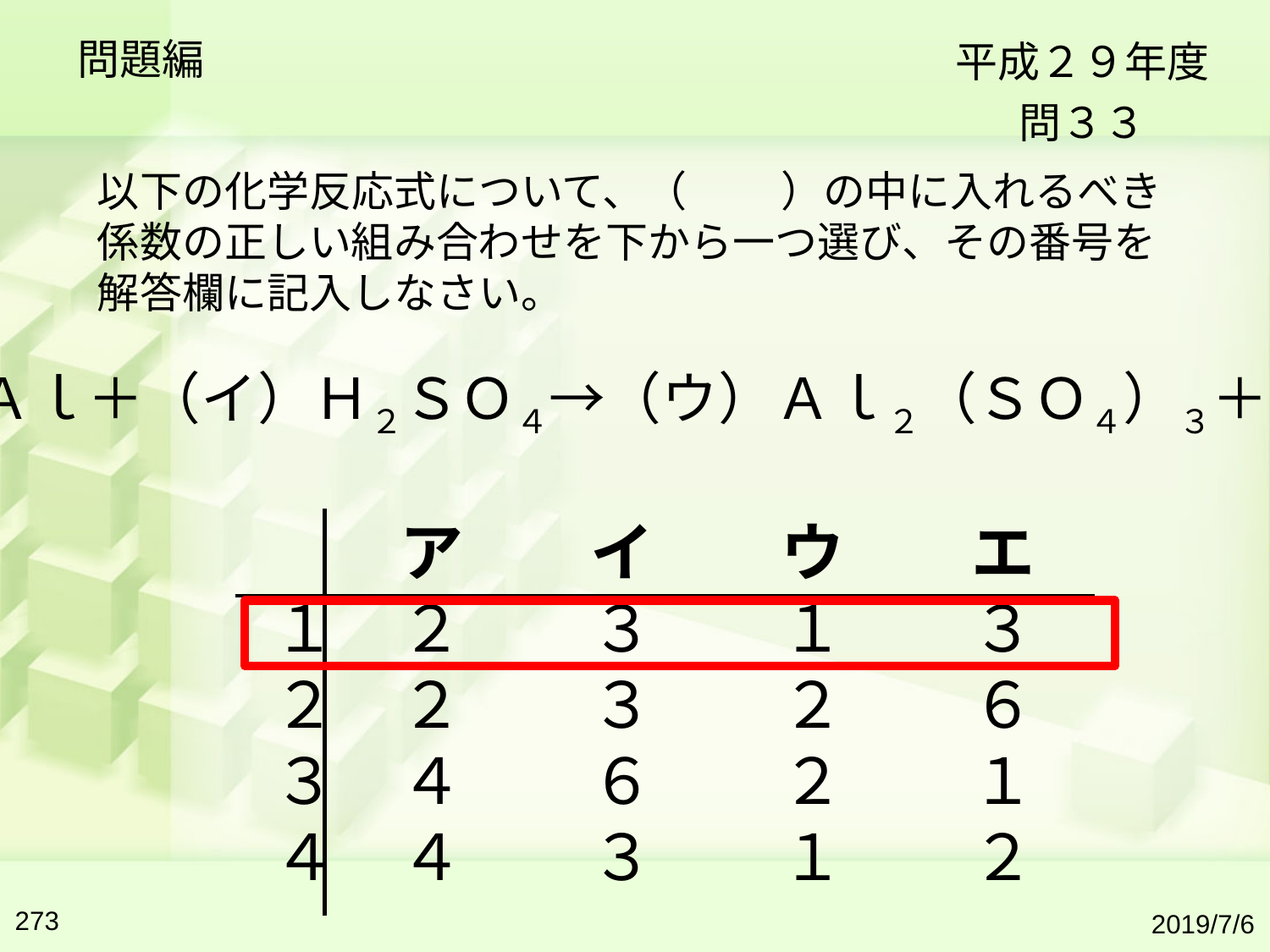

問題編
平成２９年度
問３３
以下の化学反応式について、（ 　　）の中に入れるべき係数の正しい組み合わせを下から一つ選び、その番号を解答欄に記入しなさい。
（ア）Ａｌ＋（イ）Ｈ２ＳＯ４→（ウ）Ａｌ２（ＳＯ４）３＋（エ）Ｈ２
　　ア　　イ　　ウ　　エ
１　２　　３　　１　　３
２　２　　３　　２　　６
３　４　　６　　２　　１
４　４　　３　　１　　２

273
2019/7/6